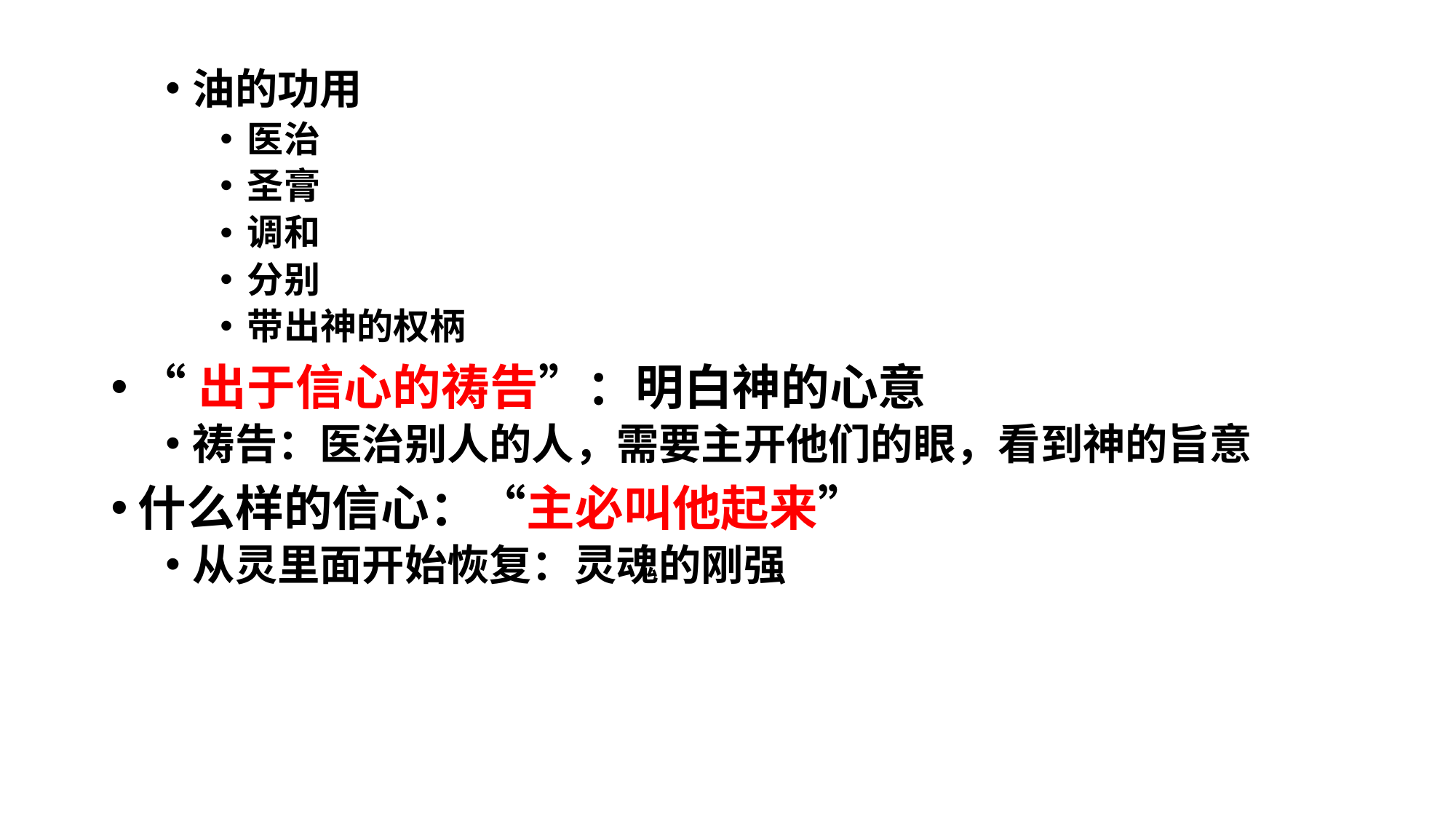

油的功用
医治
圣膏
调和
分别
带出神的权柄
“出于信心的祷告”：明白神的心意
祷告：医治别人的人，需要主开他们的眼，看到神的旨意
什么样的信心：“主必叫他起来”
从灵里面开始恢复：灵魂的刚强